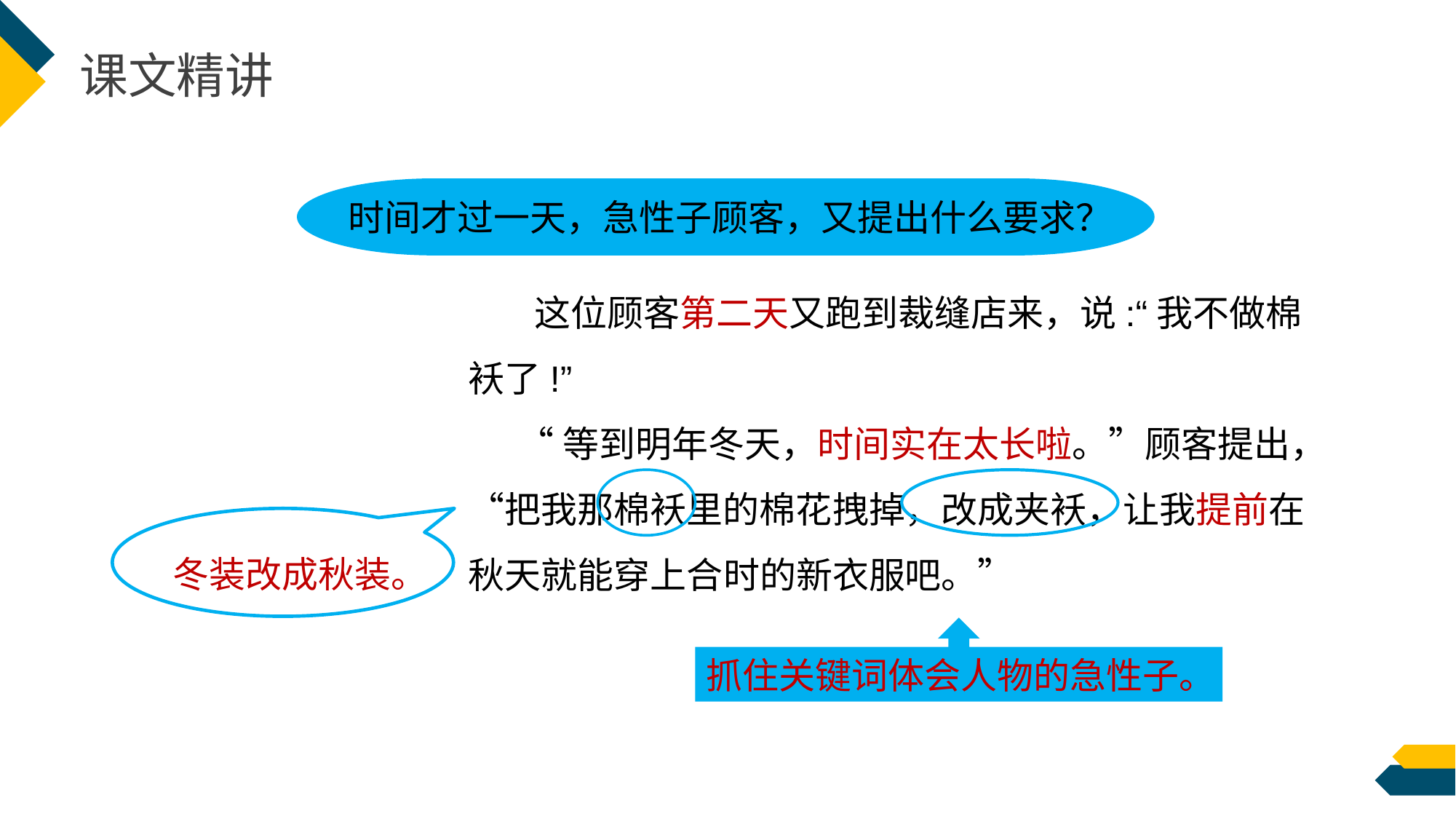

课文精讲
时间才过一天，急性子顾客，又提出什么要求？
       这位顾客第二天又跑到裁缝店来，说:“我不做棉袄了!”
      “等到明年冬天，时间实在太长啦。”顾客提出，“把我那棉袄里的棉花拽掉，改成夹袄，让我提前在秋天就能穿上合时的新衣服吧。”

冬装改成秋装。
抓住关键词体会人物的急性子。